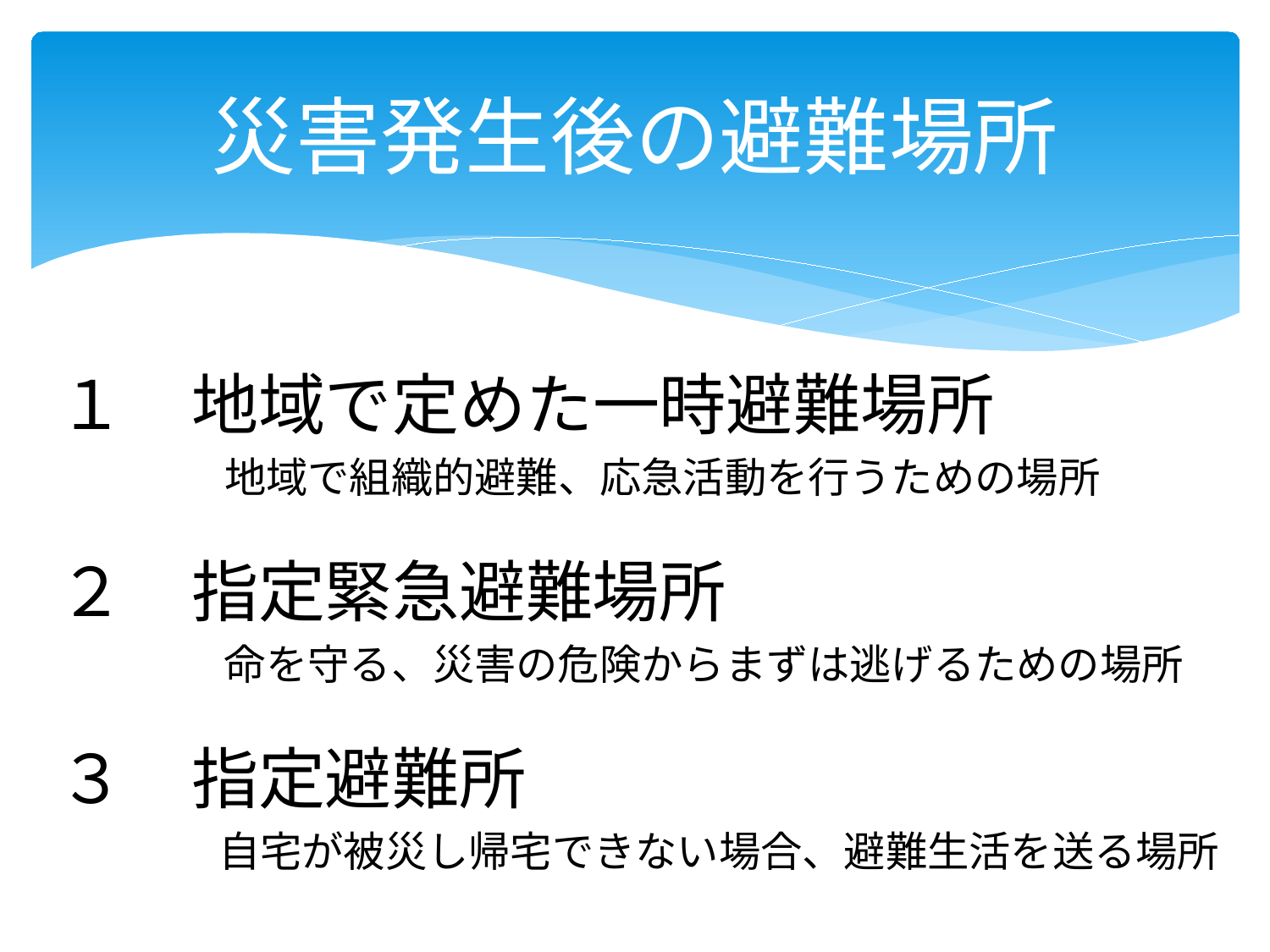

# 災害発生後の避難場所
１　地域で定めた一時避難場所
　　　　地域で組織的避難、応急活動を行うための場所

２　指定緊急避難場所
　　　　命を守る、災害の危険からまずは逃げるための場所

３　指定避難所
　　　　自宅が被災し帰宅できない場合、避難生活を送る場所